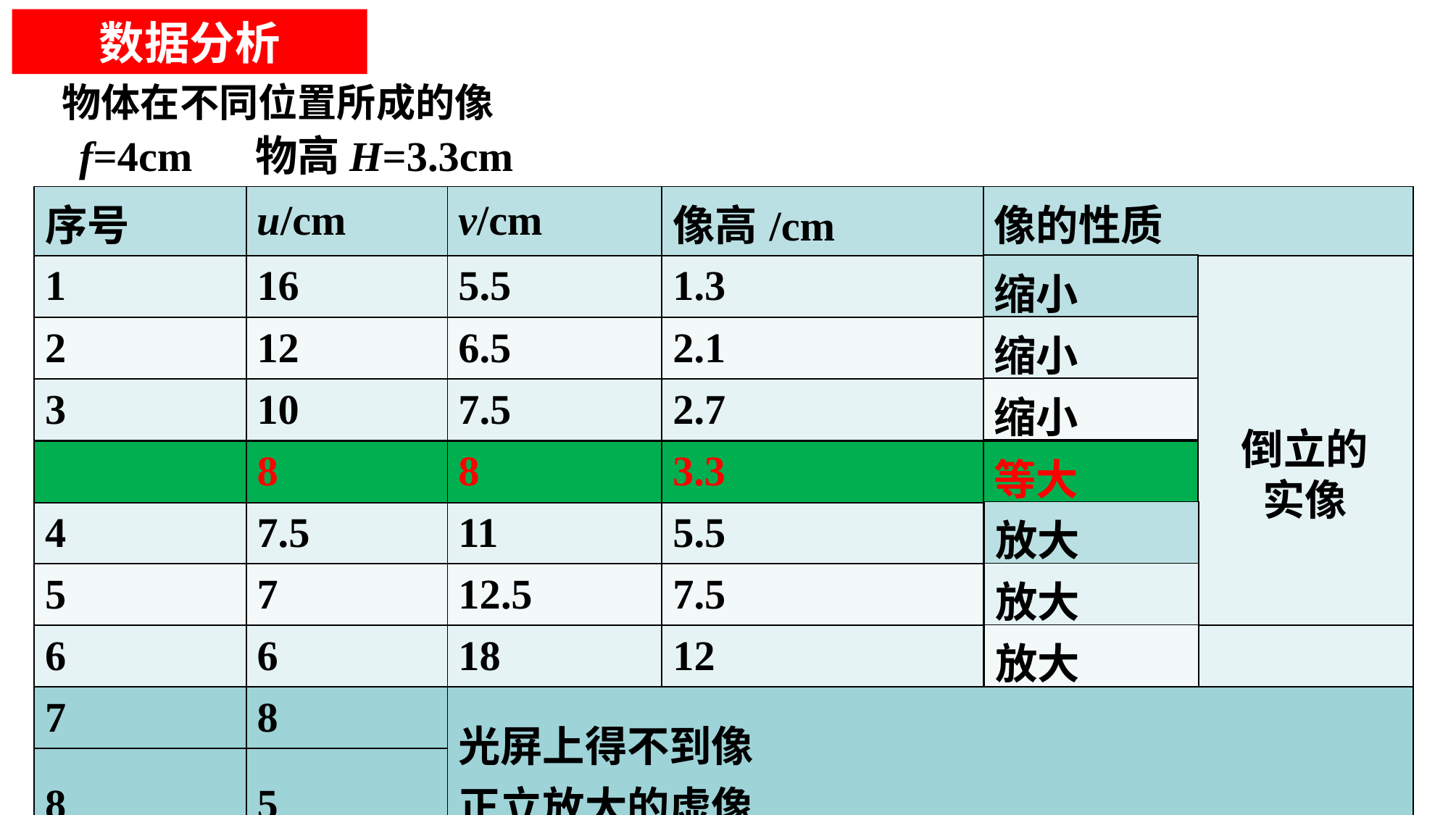

数据分析
物体在不同位置所成的像
f=4cm     物高H=3.3cm
| 序号 | u/cm | v/cm | 像高/cm | 像的性质 |  |
| --- | --- | --- | --- | --- | --- |
| 1 | 16 | 5.5 | 1.3 |  |  |
| 2 | 12 | 6.5 | 2.1 |  |  |
| 3 | 10 | 7.5 | 2.7 |  |  |
|  |  |  |  |  |  |
| 4 | 7.5 | 11 | 5.5 |  |  |
| 5 | 7 | 12.5 | 7.5 |  |  |
| 6 | 6 | 18 | 12 |  |  |
|  |  |  |  |  |  |
|  |  |  |  |  |  |
| 缩小 |
| --- |
| 缩小 |
| 缩小 |
倒立的
实像
|  | 8 | 8 | 3.3 | 等大 |
| --- | --- | --- | --- | --- |
| 放大 |
| --- |
| 放大 |
| 放大 |
| 7 | 8 | 光屏上得不到像 正立放大的虚像 |
| --- | --- | --- |
| 8 | 5 |  |